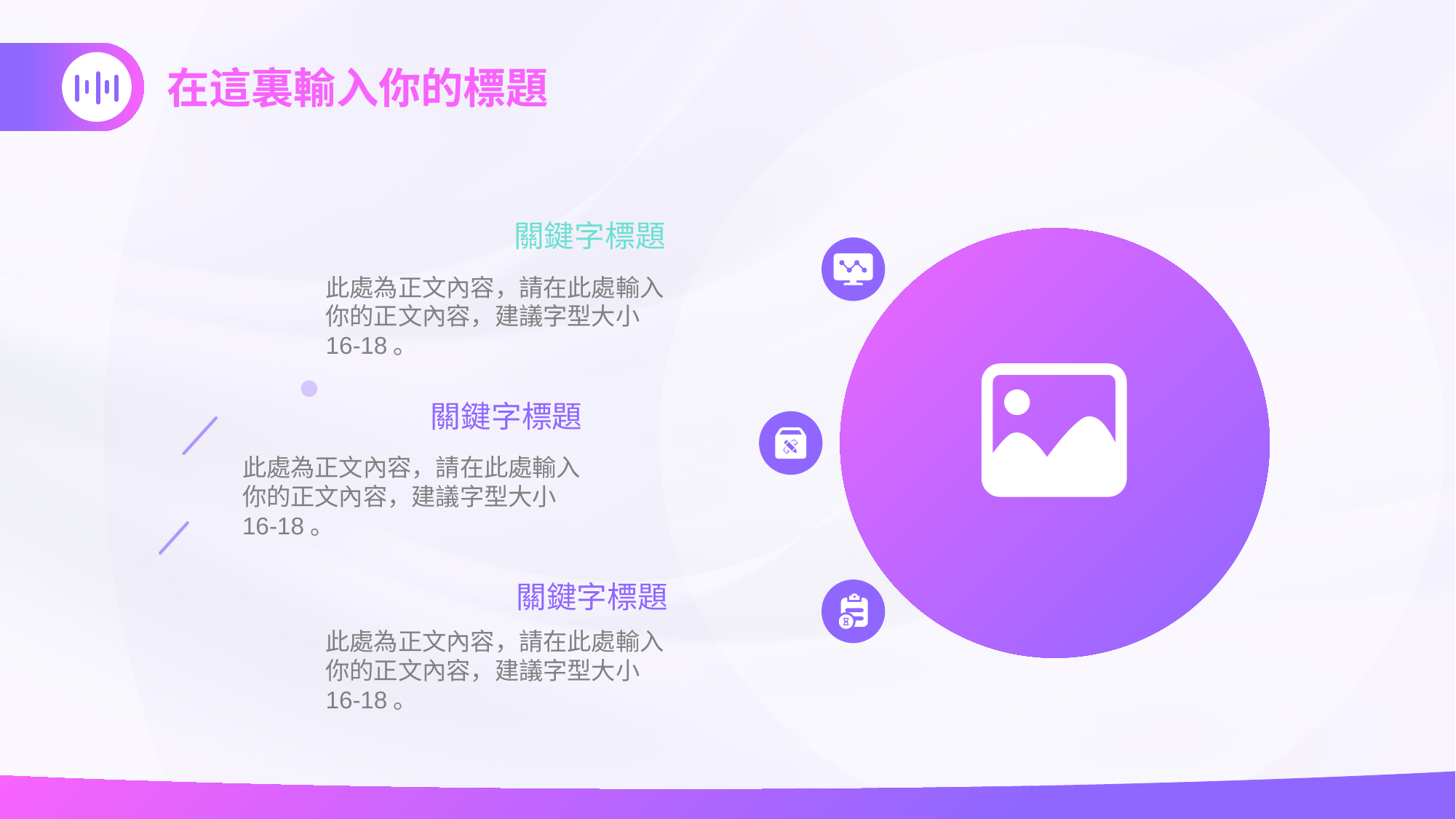

在這裏輸入你的標題

關鍵字標題
此處為正文內容，請在此處輸入你的正文內容，建議字型大小16-18。

關鍵字標題
此處為正文內容，請在此處輸入你的正文內容，建議字型大小16-18。

關鍵字標題
此處為正文內容，請在此處輸入你的正文內容，建議字型大小16-18。